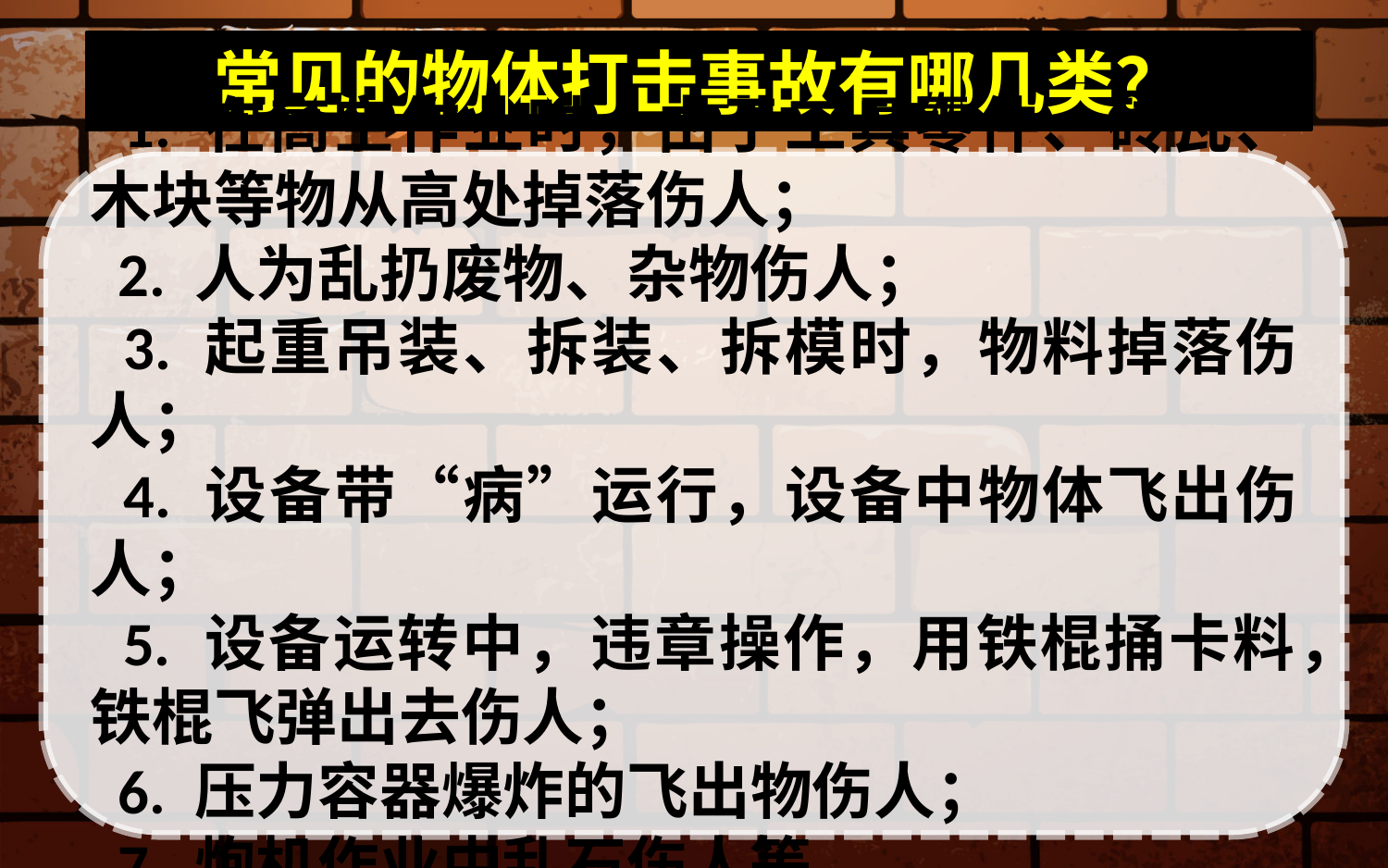

常见的物体打击事故有哪几类？
  1. 在高空作业时，由于工具零件、砖瓦、木块等物从高处掉落伤人；
  2. 人为乱扔废物、杂物伤人；
  3. 起重吊装、拆装、拆模时，物料掉落伤人；
  4. 设备带“病”运行，设备中物体飞出伤人；
  5. 设备运转中，违章操作，用铁棍捅卡料，铁棍飞弹出去伤人；
  6. 压力容器爆炸的飞出物伤人；
  7. 炮机作业中乱石伤人等。